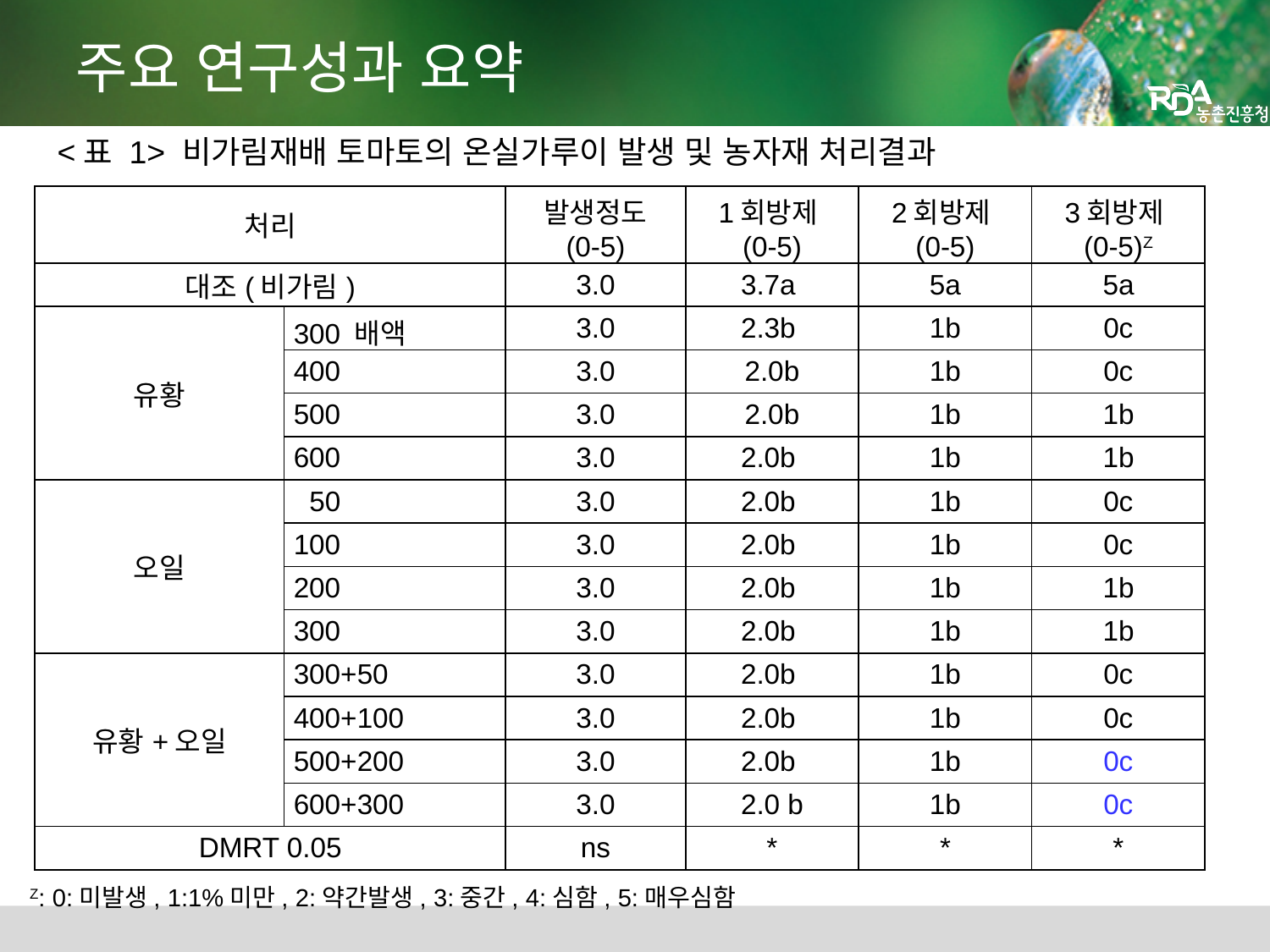

# 주요 연구성과 요약
<표 1> 비가림재배 토마토의 온실가루이 발생 및 농자재 처리결과
| 처리 |  | 발생정도 (0-5) | 1회방제 (0-5) | 2회방제 (0-5) | 3회방제 (0-5)Z |
| --- | --- | --- | --- | --- | --- |
| 대조(비가림) |  | 3.0 | 3.7a | 5a | 5a |
| 유황 | 300 배액 | 3.0 | 2.3b | 1b | 0c |
|  | 400 | 3.0 | 2.0b | 1b | 0c |
|  | 500 | 3.0 | 2.0b | 1b | 1b |
|  | 600 | 3.0 | 2.0b | 1b | 1b |
| 오일 | 50 | 3.0 | 2.0b | 1b | 0c |
|  | 100 | 3.0 | 2.0b | 1b | 0c |
|  | 200 | 3.0 | 2.0b | 1b | 1b |
|  | 300 | 3.0 | 2.0b | 1b | 1b |
| 유황+오일 | 300+50 | 3.0 | 2.0b | 1b | 0c |
|  | 400+100 | 3.0 | 2.0b | 1b | 0c |
|  | 500+200 | 3.0 | 2.0b | 1b | 0c |
|  | 600+300 | 3.0 | 2.0 b | 1b | 0c |
| DMRT 0.05 |  | ns | \* | \* | \* |
Z: 0:미발생, 1:1%미만, 2:약간발생, 3:중간, 4:심함, 5:매우심함